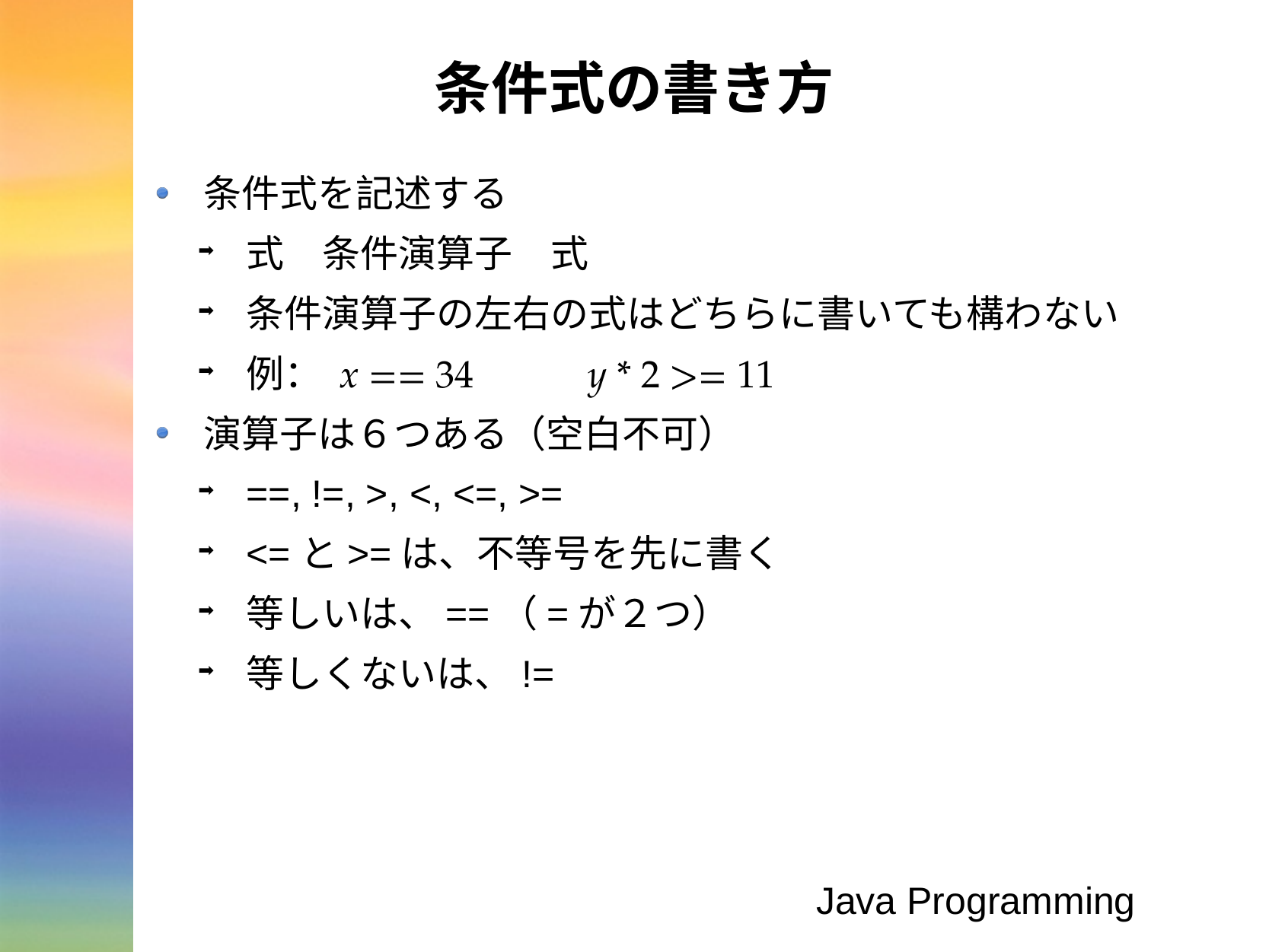

# 条件式の書き方
条件式を記述する
式　条件演算子　式
条件演算子の左右の式はどちらに書いても構わない
例： x == 34            y * 2 >= 11
演算子は６つある（空白不可）
==, !=, >, <, <=, >=
<=と>=は、不等号を先に書く
等しいは、==（=が２つ）
等しくないは、!=